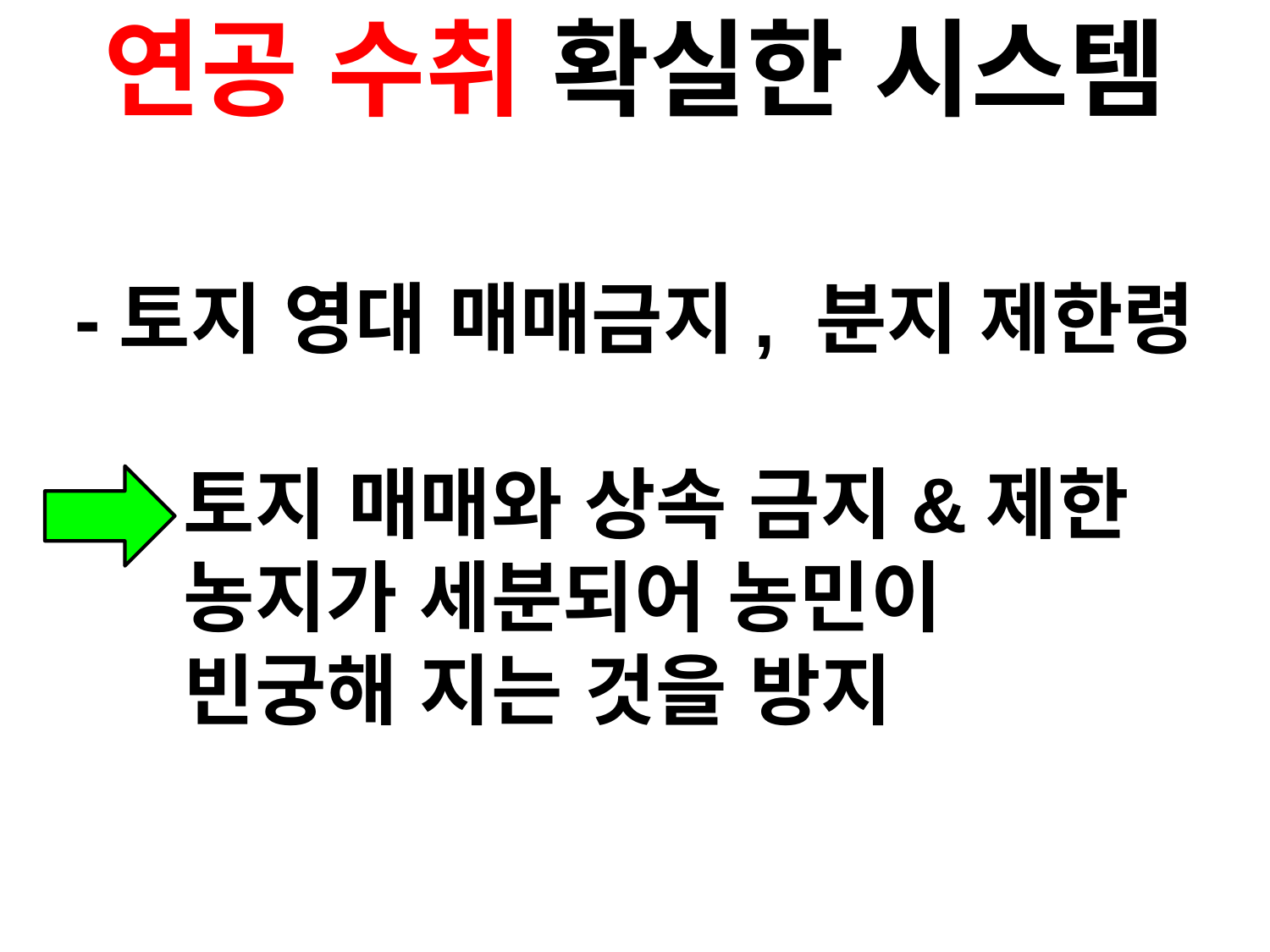

연공 수취 확실한 시스템
-토지 영대 매매금지, 분지 제한령

       토지 매매와 상속 금지&제한
       농지가 세분되어 농민이
       빈궁해 지는 것을 방지